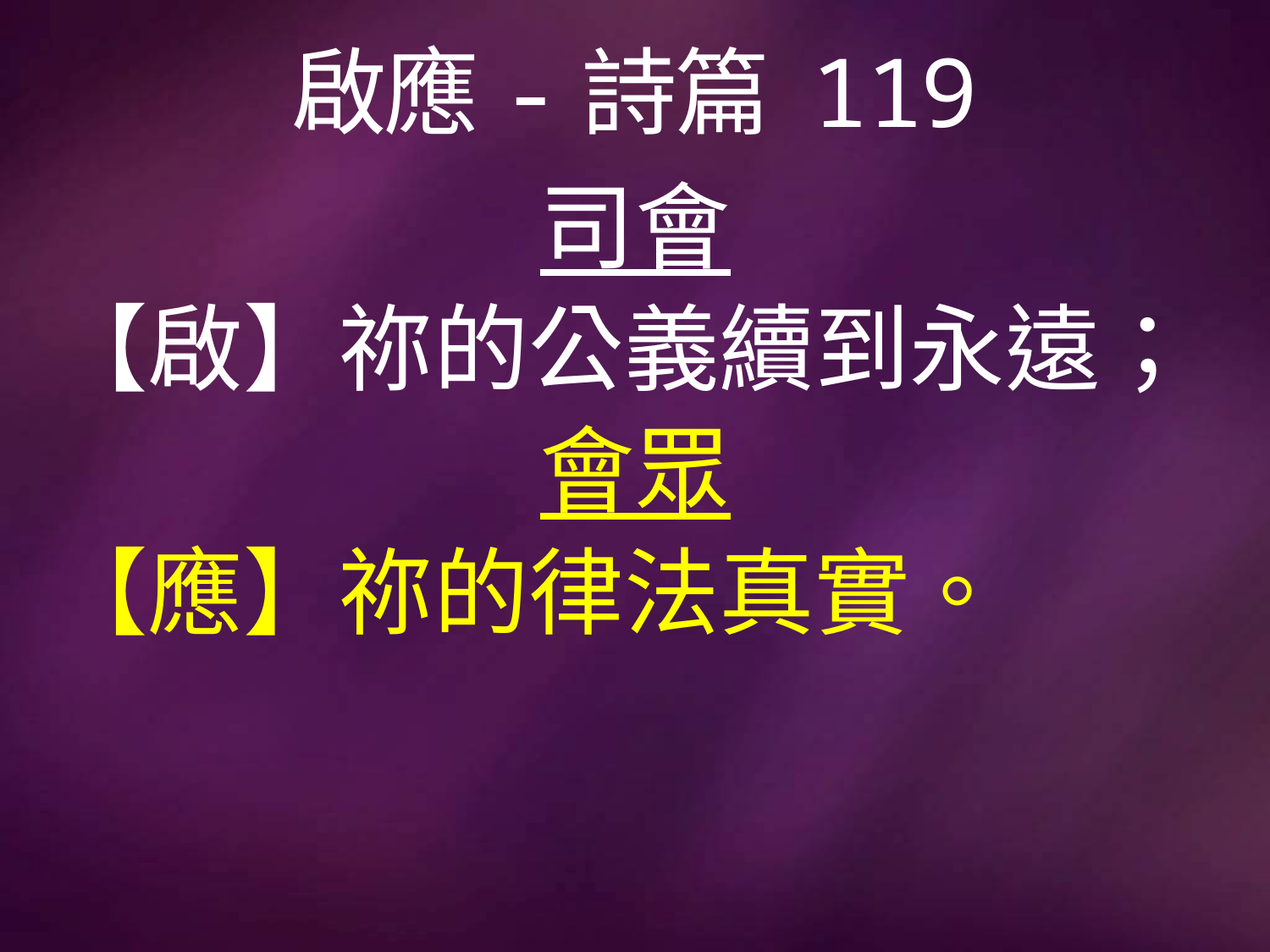

# 啟應-詩篇 119
司會
【啟】祢的公義續到永遠；
會眾
【應】祢的律法真實。